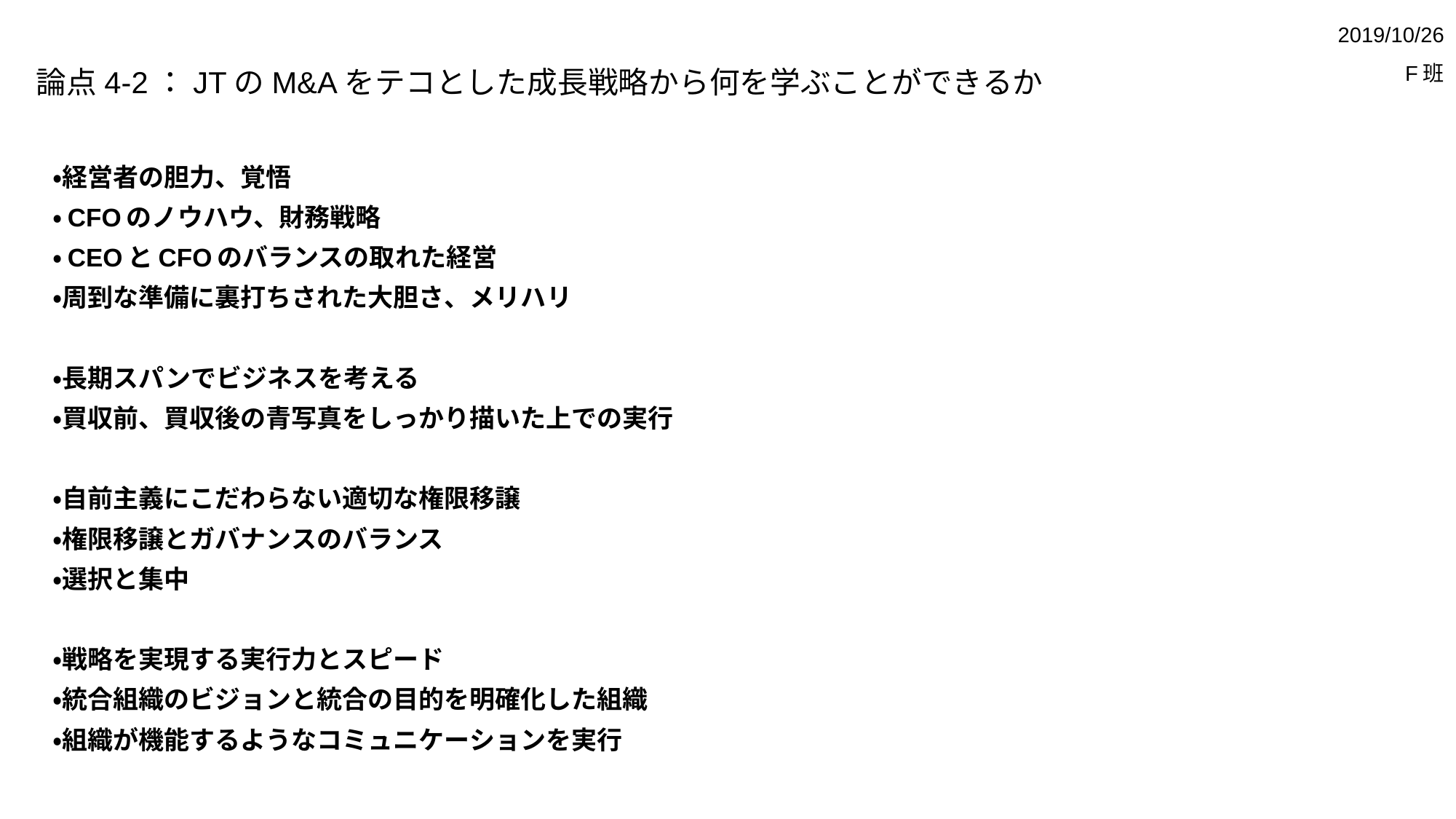

2019/10/26
F班
論点4-2：JTのM&Aをテコとした成長戦略から何を学ぶことができるか
・経営者の胆力、覚悟
・CFOのノウハウ、財務戦略
・CEOとCFOのバランスの取れた経営
・周到な準備に裏打ちされた大胆さ、メリハリ

・長期スパンでビジネスを考える
・買収前、買収後の青写真をしっかり描いた上での実行

・自前主義にこだわらない適切な権限移譲
・権限移譲とガバナンスのバランス
・選択と集中

・戦略を実現する実行力とスピード
・統合組織のビジョンと統合の目的を明確化した組織
・組織が機能するようなコミュニケーションを実行